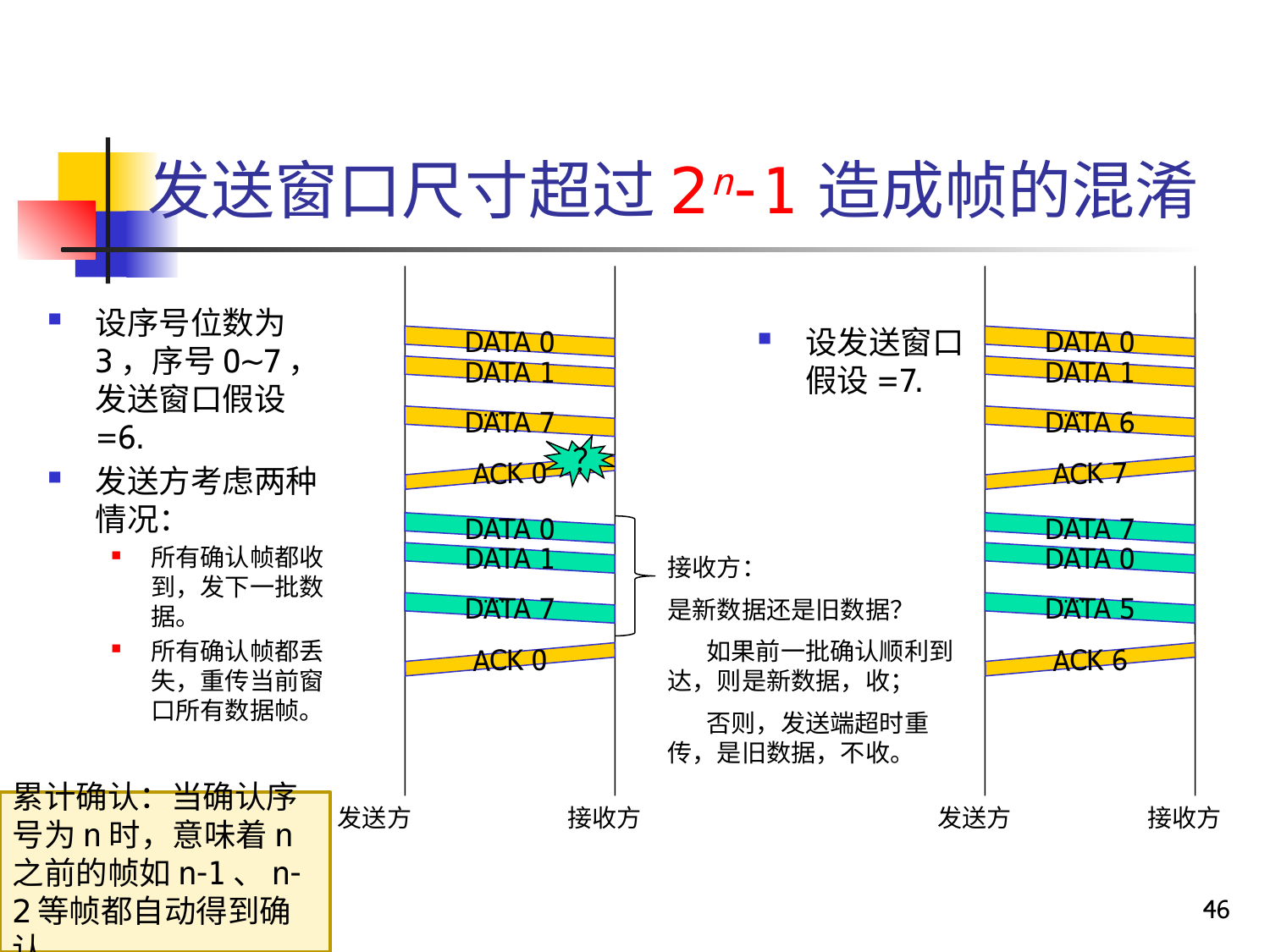

# 发送窗口尺寸超过2n-1造成帧的混淆
DATA 0
DATA 0

DATA 1
DATA 1
设序号位数为3，序号0~7，发送窗口假设=6.
发送方考虑两种情况：
所有确认帧都收到，发下一批数据。
所有确认帧都丢失，重传当前窗口所有数据帧。

设发送窗口假设=7.

DATA 7
DATA 6
……
……
ACK 0
ACK 7
DATA 0
DATA 7
？
DATA 1
DATA 0
DATA 7
DATA 5

接收方：
是新数据还是旧数据？
      如果前一批确认顺利到达，则是新数据，收；
      否则，发送端超时重传，是旧数据，不收。
……
……
ACK 0
ACK 6
累计确认：当确认序号为n时，意味着n之前的帧如n-1、n-2等帧都自动得到确认。
发送方
发送方
接收方
接收方
46